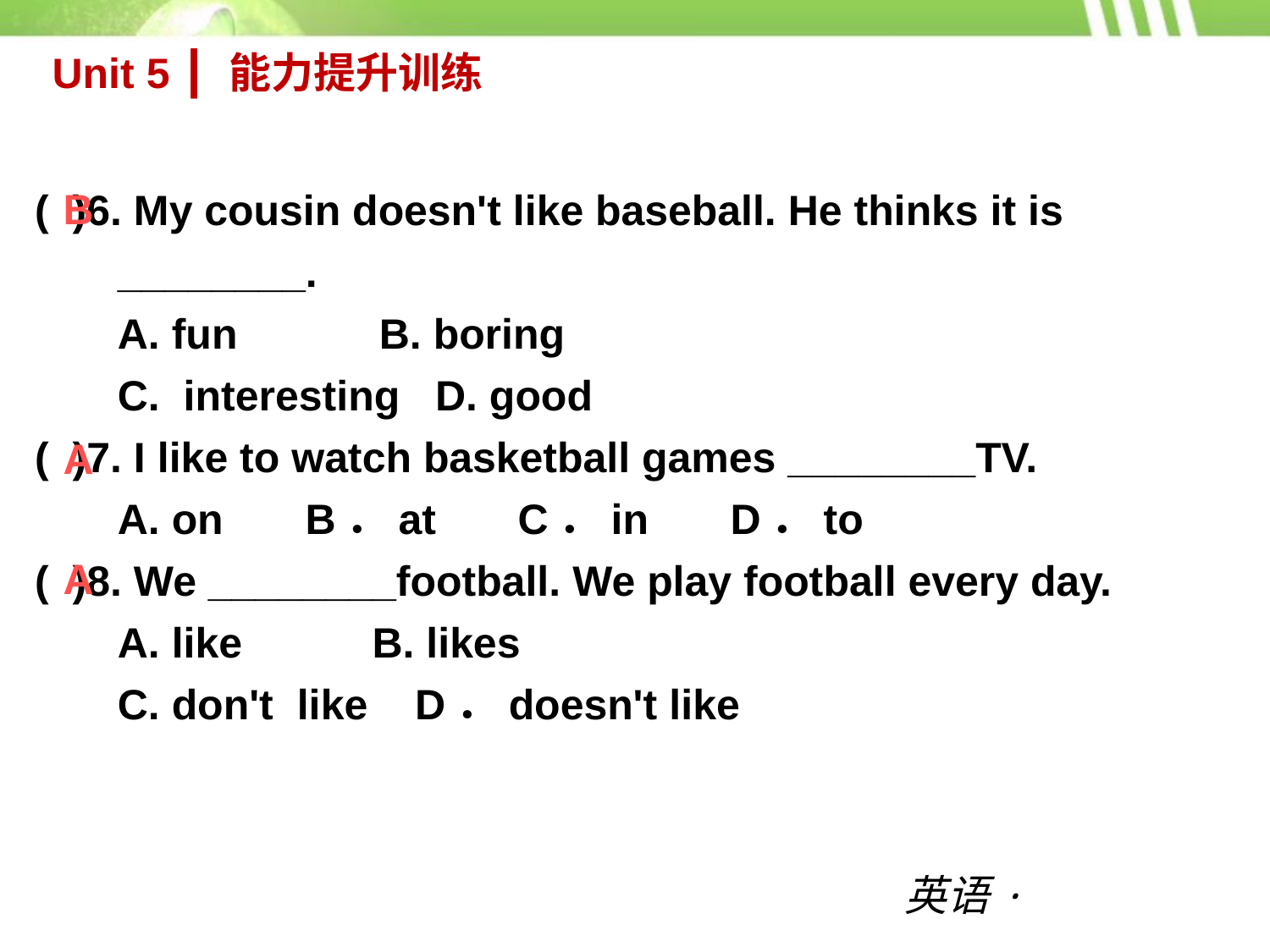

Unit 5 ┃ 能力提升训练
(  )6. My cousin doesn't like baseball. He thinks it is
       ________.
       A. fun            B. boring
       C.  interesting   D. good
(  )7. I like to watch basketball games ________TV.
       A. on　  B．at　  C．in　  D．to
(  )8. We ________football. We play football every day.
       A. like           B. likes
       C. don't  like    D．doesn't like
B
A
A
英语·新课标（RJ）